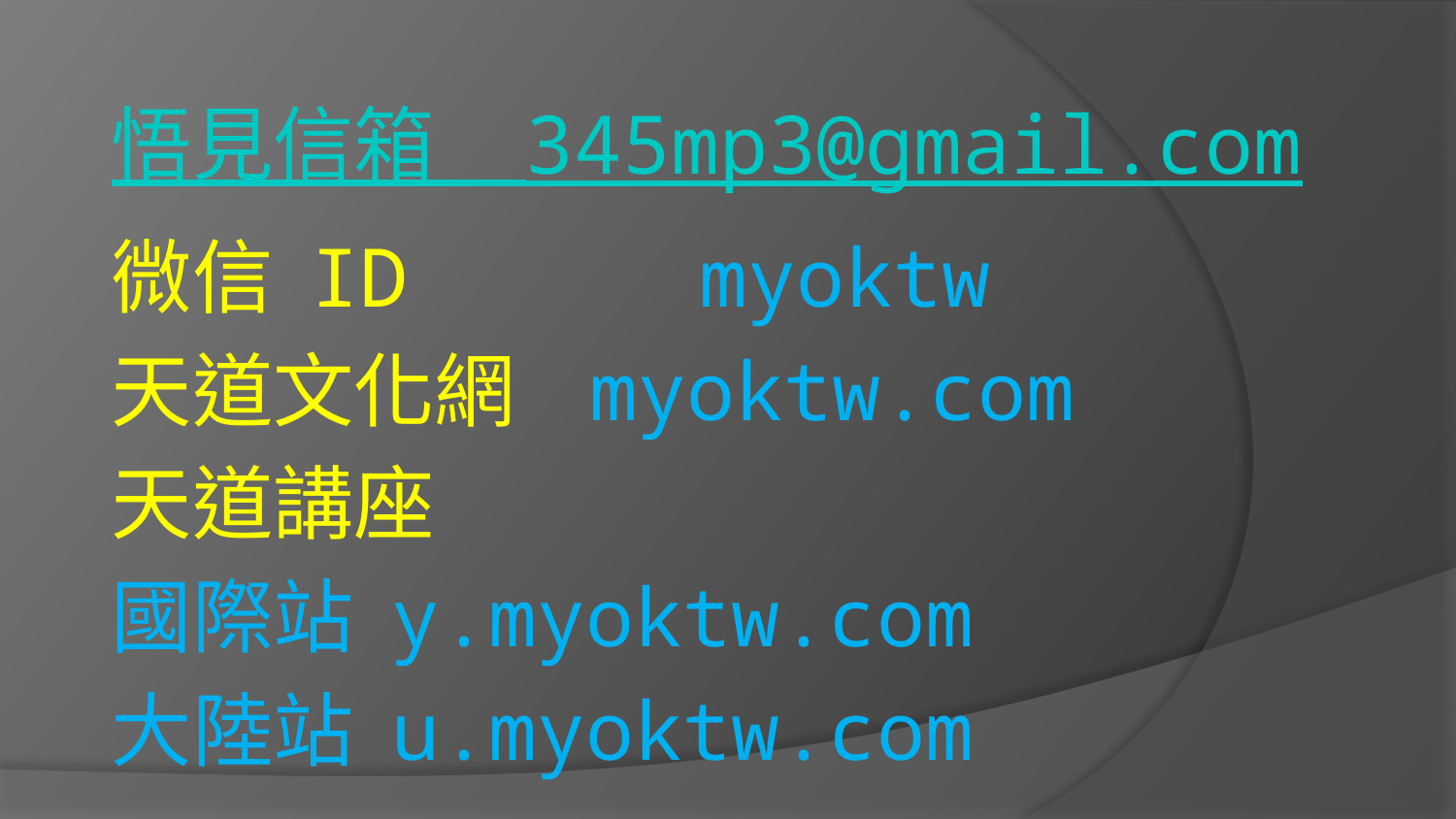

悟見信箱     345mp3@gmail.com
微信 ID      myoktw
天道文化網   myoktw.com
天道講座
國際站 y.myoktw.com
大陸站 u.myoktw.com
#